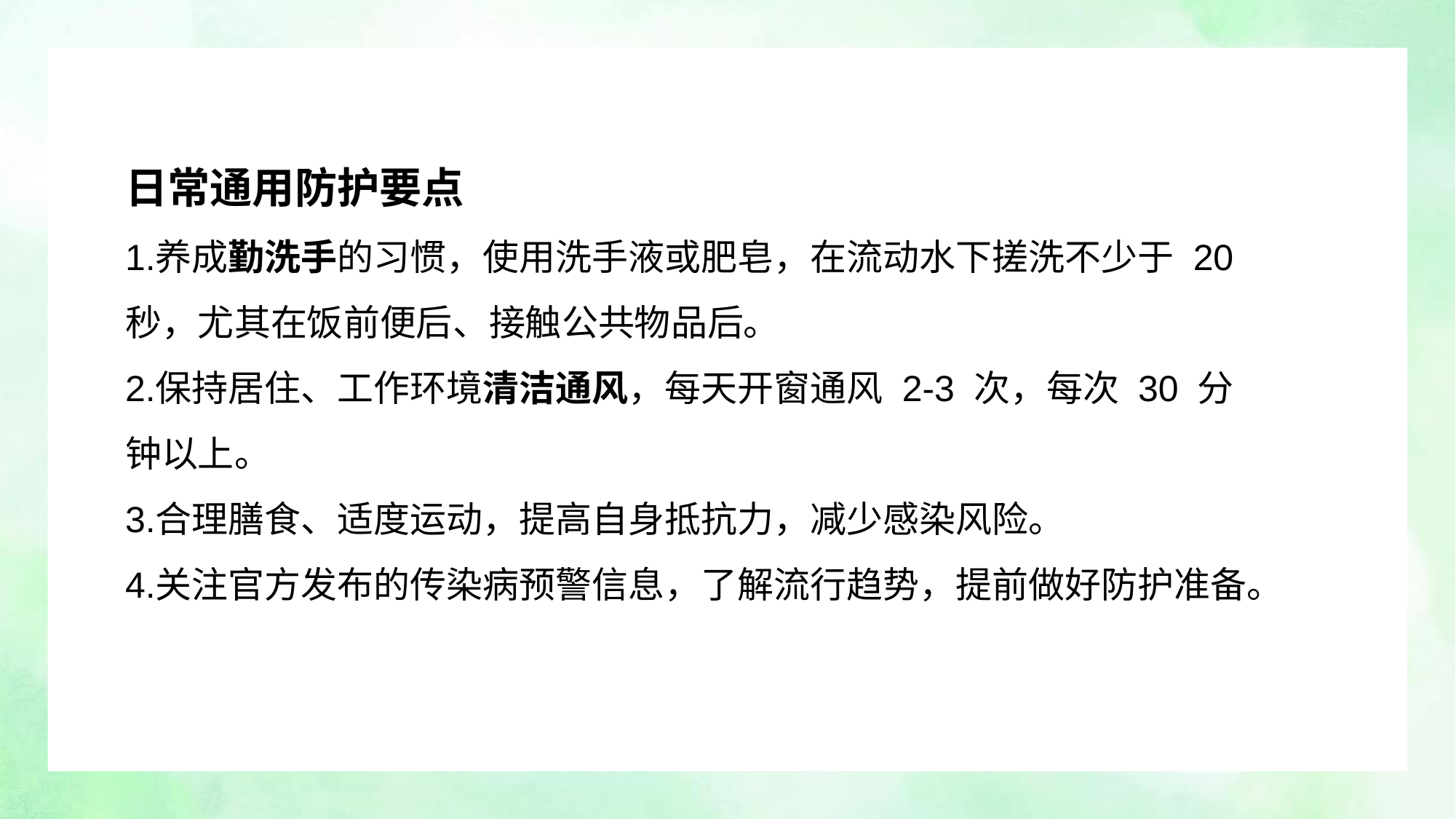

日常通用防护要点
养成勤洗手的习惯，使用洗手液或肥皂，在流动水下搓洗不少于 20 秒，尤其在饭前便后、接触公共物品后。
保持居住、工作环境清洁通风，每天开窗通风 2-3 次，每次 30 分钟以上。
合理膳食、适度运动，提高自身抵抗力，减少感染风险。
关注官方发布的传染病预警信息，了解流行趋势，提前做好防护准备。